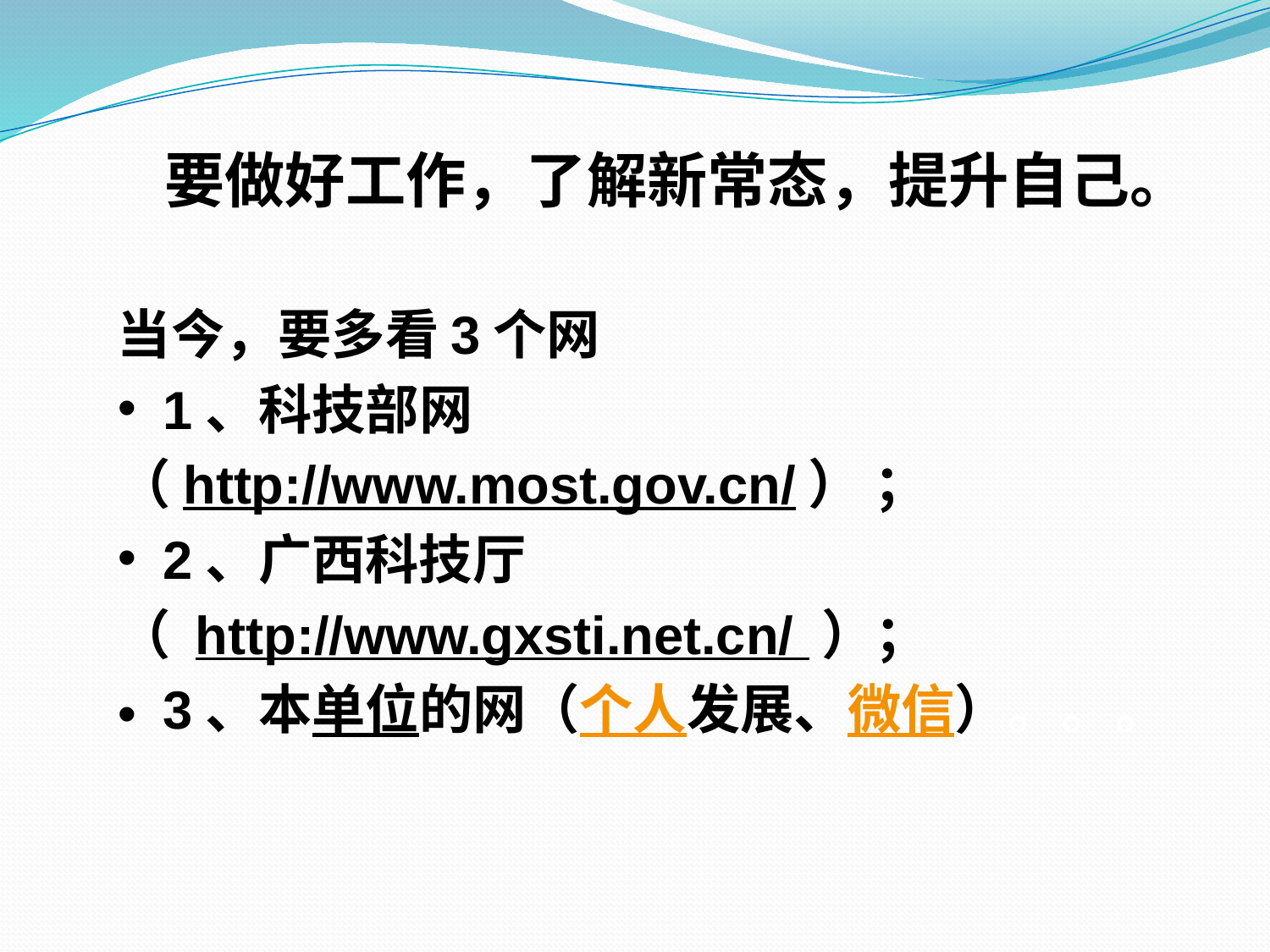

要做好工作，了解新常态，提升自己。

当今，要多看3个网
1、科技部网
（http://www.most.gov.cn/） ；
2、广西科技厅
（ http://www.gxsti.net.cn/ ）；
3、本单位的网（个人发展、微信）。。。